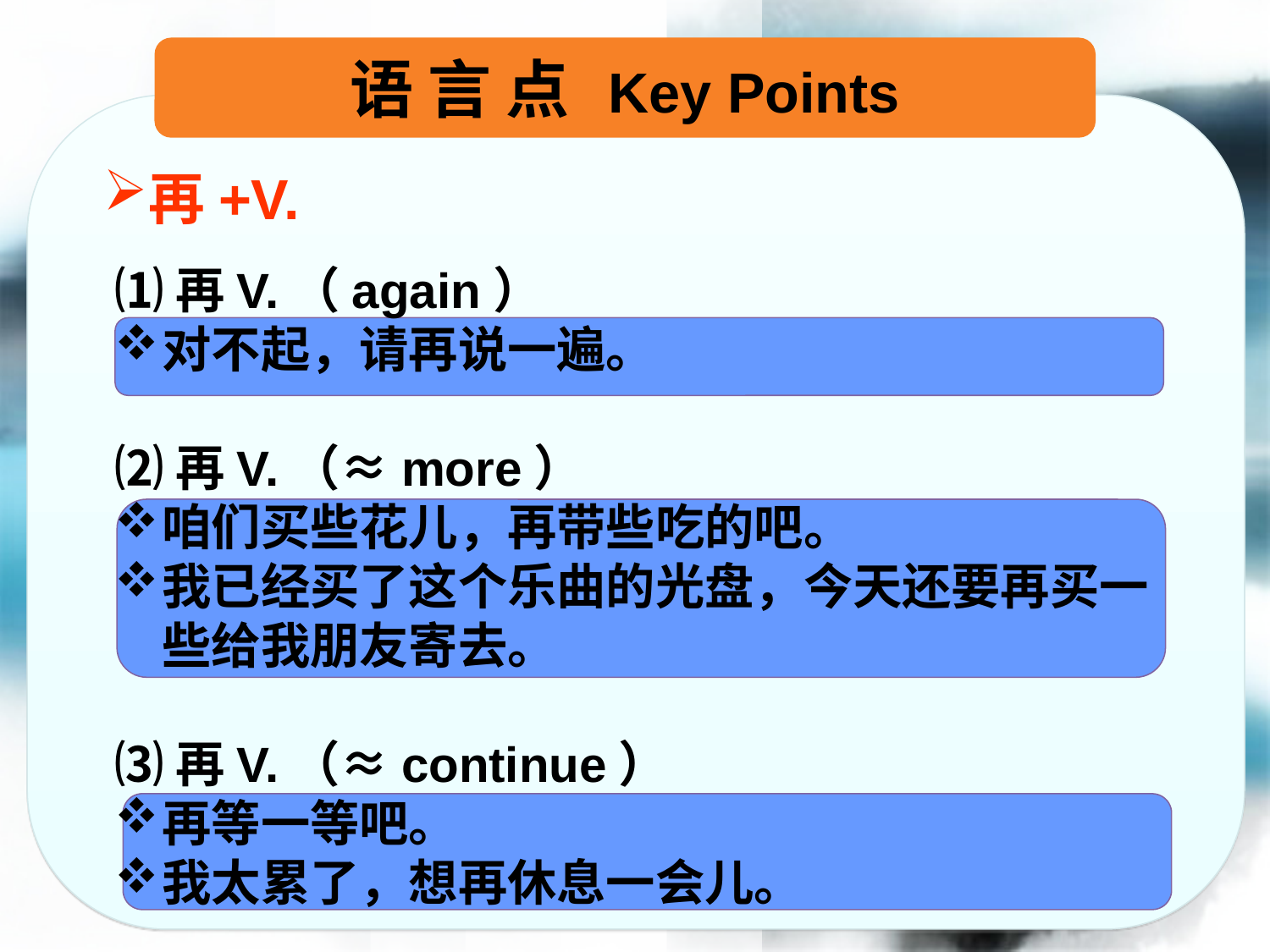

语 言 点  Key Points

再+V.

⑴再V.（again）
对不起，请再说一遍。

⑵再V.（≈more）
咱们买些花儿，再带些吃的吧。
我已经买了这个乐曲的光盘，今天还要再买一些给我朋友寄去。

⑶再V.（≈continue）
再等一等吧。
我太累了，想再休息一会儿。